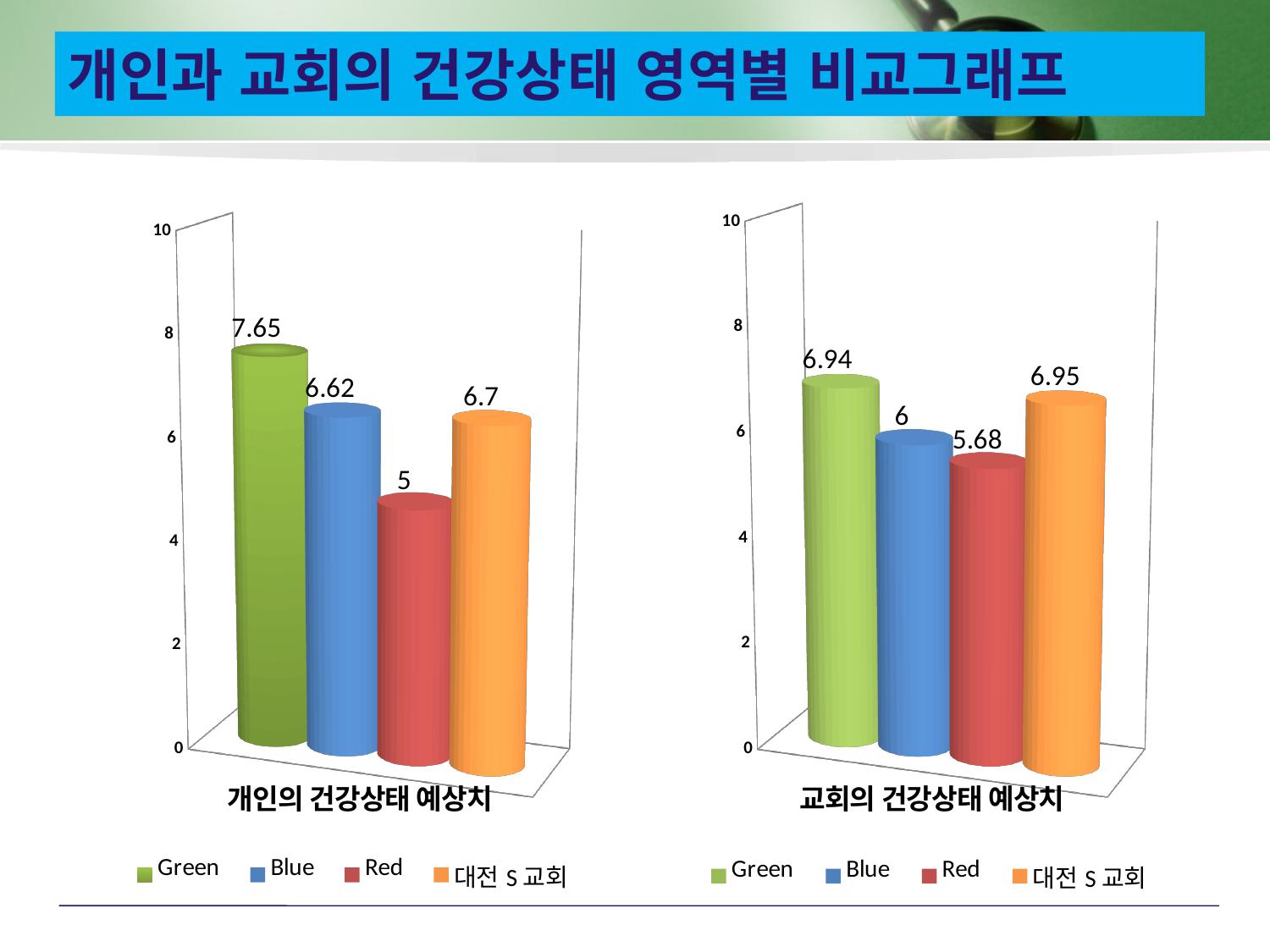

# 개인과 교회의 건강상태 영역별 비교그래프

[unsupported chart]

[unsupported chart]